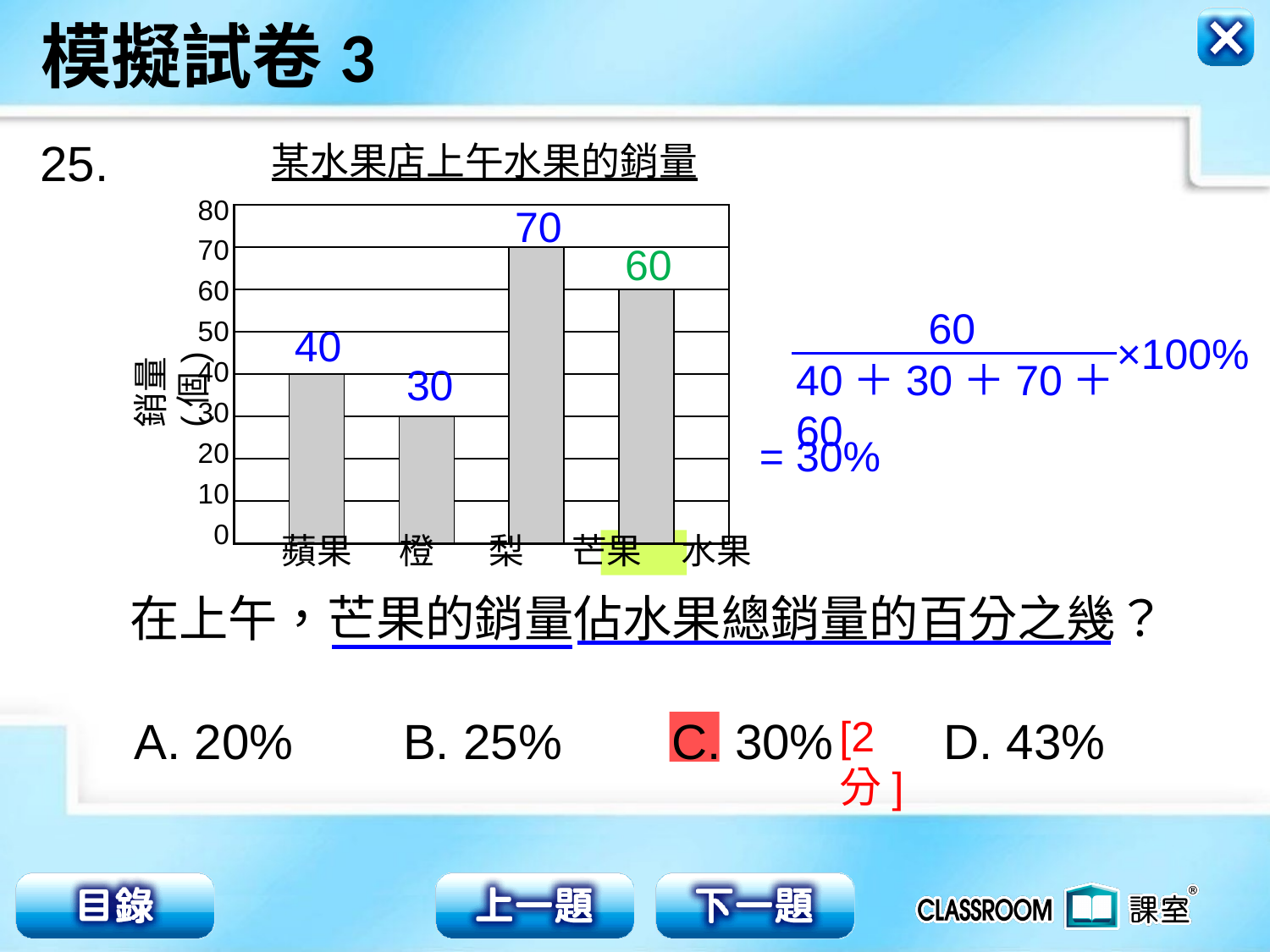

25.
某水果店上午水果的銷量
80
70
60
50
40
30
20
10
0
銷量(個)
蘋果      橙       梨      芒果     水果
70
|  |  |  |  |  |  |  |  |  |
| --- | --- | --- | --- | --- | --- | --- | --- | --- |
|  |  |  |  |  |  |  |  |  |
|  |  |  |  |  |  |  |  |  |
|  |  |  |  |  |  |  |  |  |
|  |  |  |  |  |  |  |  |  |
|  |  |  |  |  |  |  |  |  |
|  |  |  |  |  |  |  |  |  |
|  |  |  |  |  |  |  |  |  |
60
60
40
×100%
40＋30＋70＋60
30
= 30%

在上午，芒果的銷量佔水果總銷量的百分之幾？
A. 20%        B. 25%        C. 30%        D. 43%
[2分]